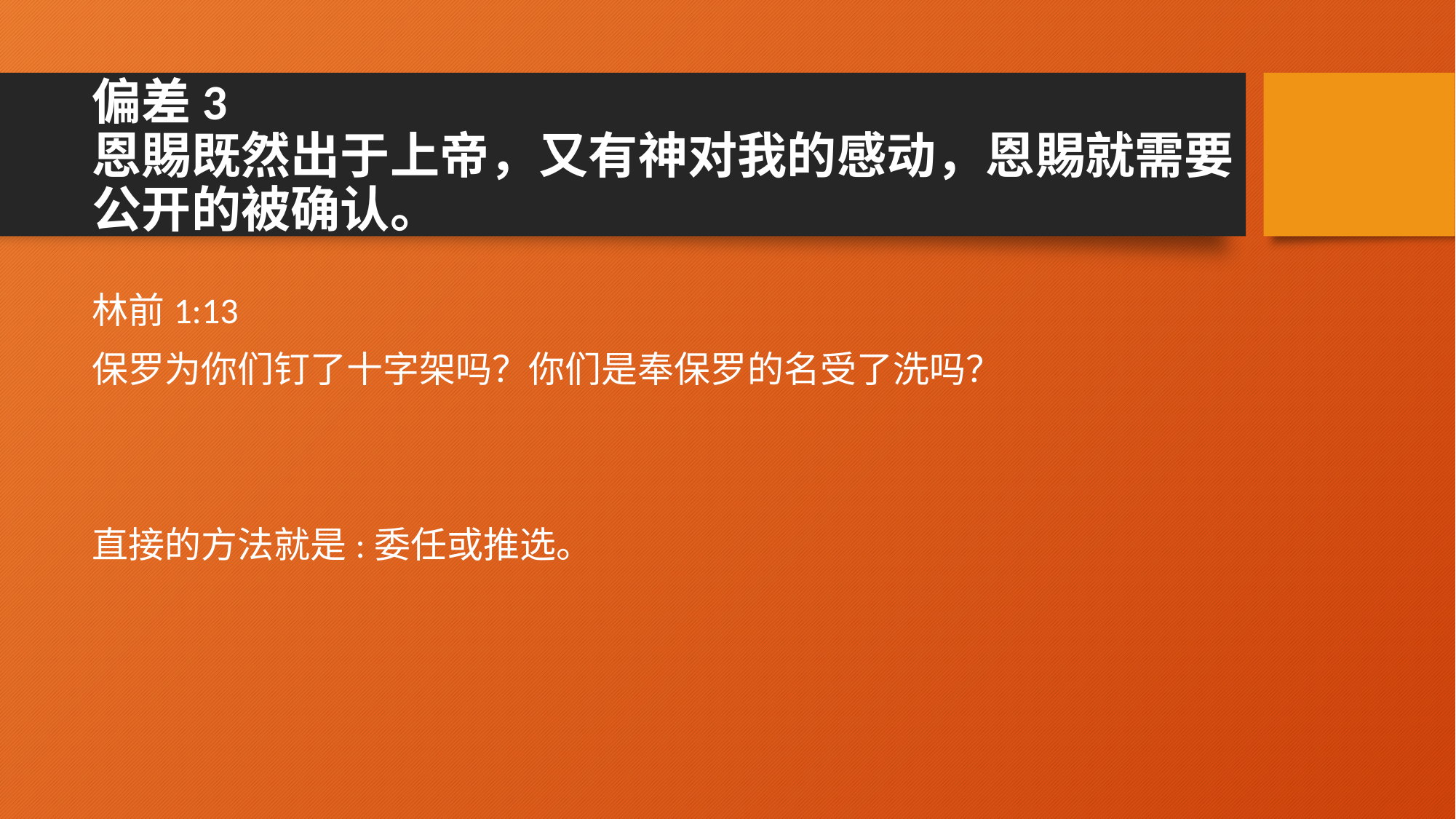

# 偏差3 恩賜既然出于上帝，又有神对我的感动，恩賜就需要公开的被确认。
林前1:13
保罗为你们钉了十字架吗？你们是奉保罗的名受了洗吗？

直接的方法就是:委任或推选。